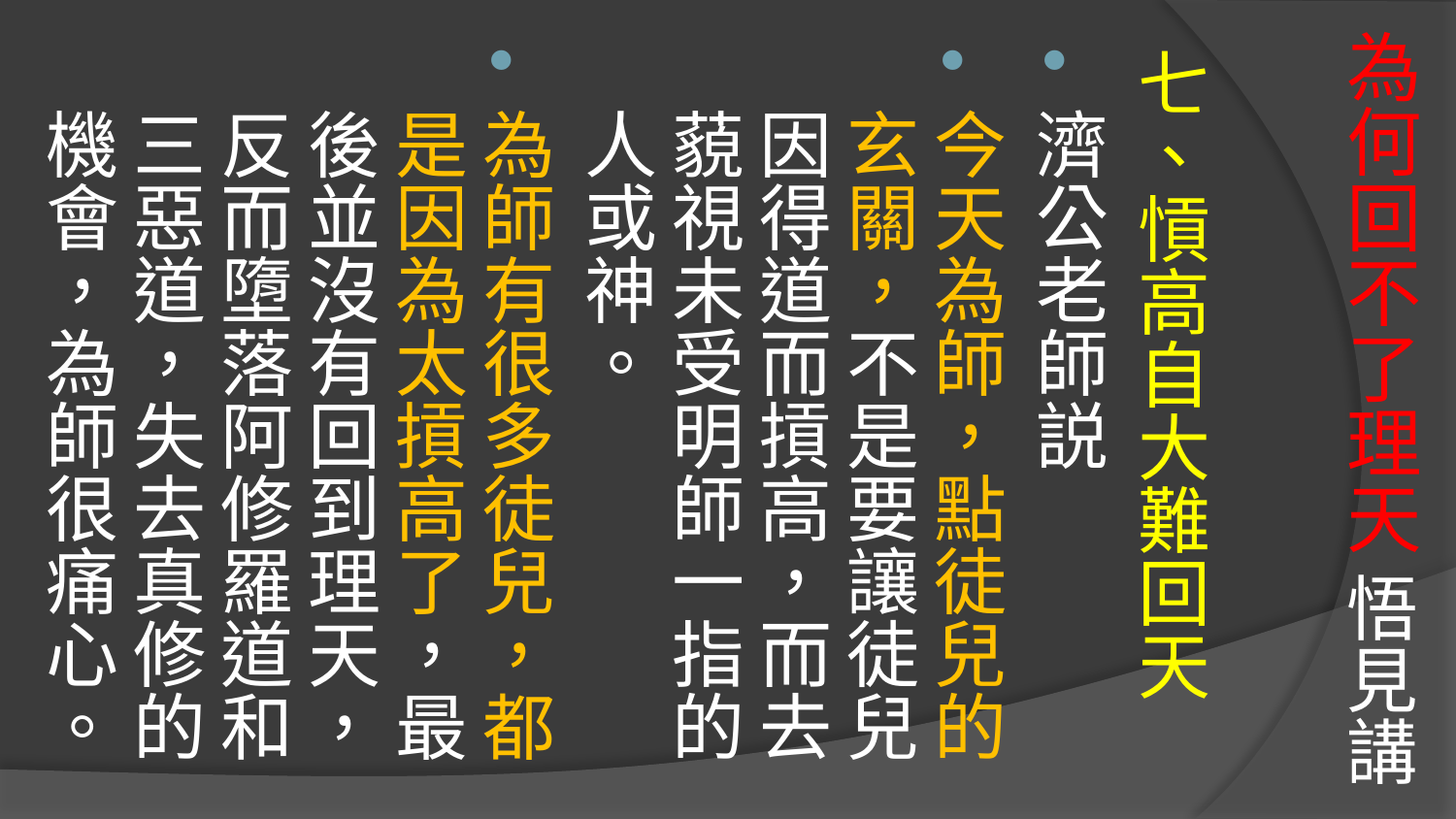

# 為何回不了理天 悟見講
七、愩高自大難回天
濟公老師説
今天為師，點徒兒的玄關，不是要讓徒兒因得道而摃高，而去藐視未受明師一指的人或神。
為師有很多徒兒，都是因為太摃高了，最後並沒有回到理天，反而墮落阿修羅道和三惡道，失去真修的機會，為師很痛心。